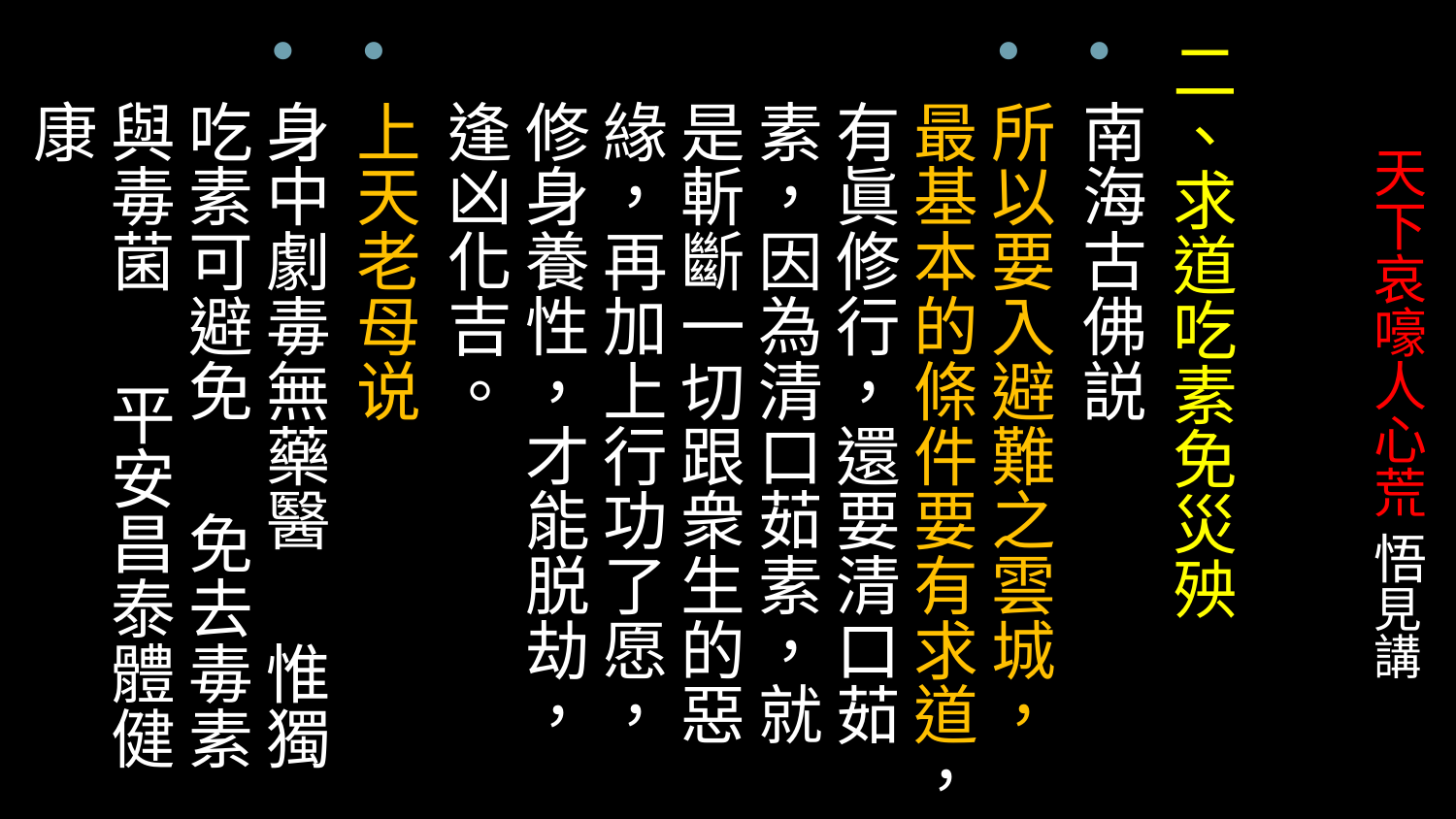

二、求道吃素免災殃
南海古佛説
所以要入避難之雲城，最基本的條件要有求道，有眞修行，還要清口茹素，因為清口茹素，就是斬斷一切跟衆生的惡緣，再加上行功了愿，修身養性，才能脱劫，逢凶化吉。
上天老母说
身中劇毒無藥醫      惟獨吃素可避免      免去毒素與毒菌      平安昌泰體健康
# 天下哀嚎人心荒 悟見講